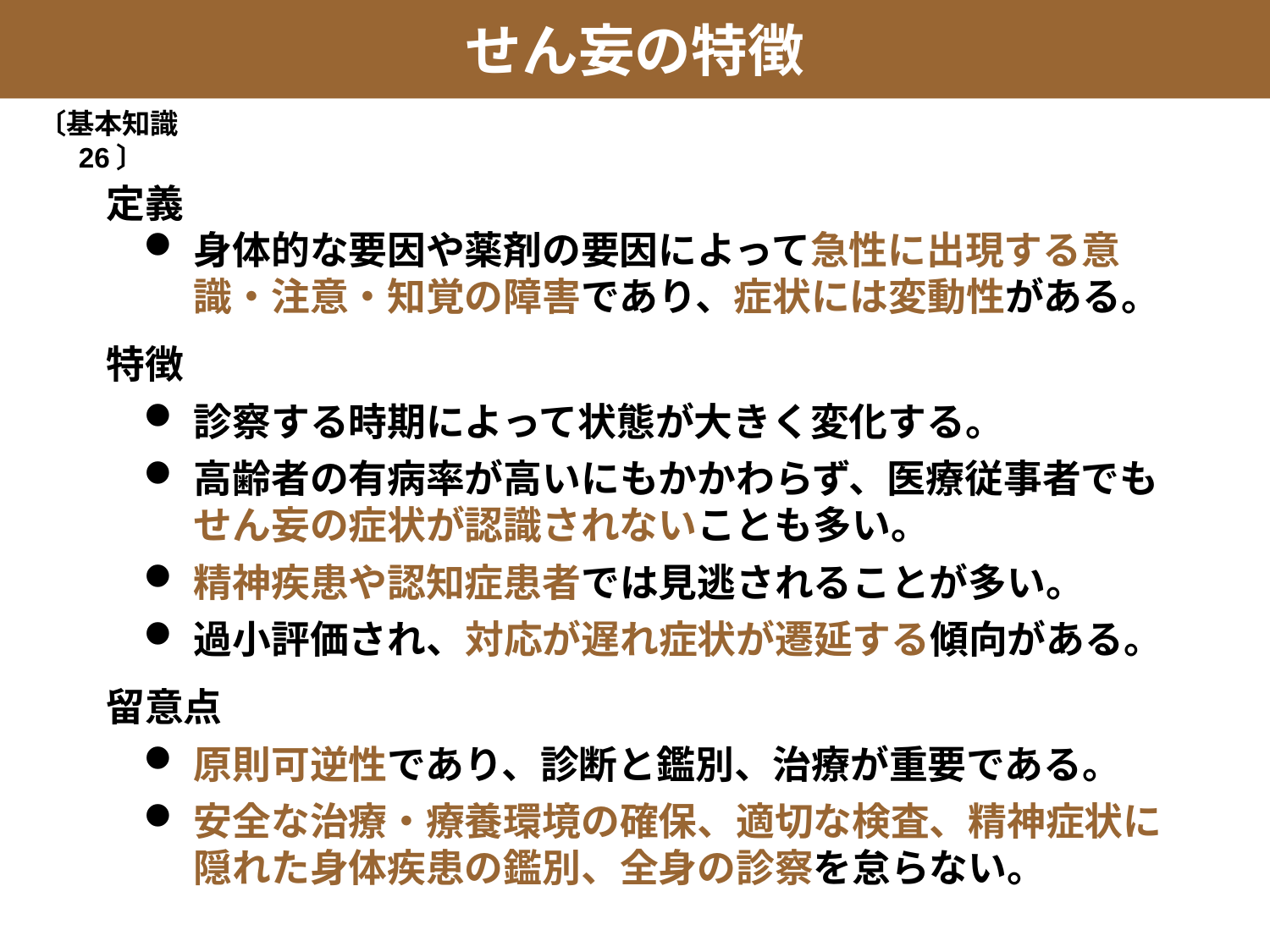

せん妄の特徴
〔基本知識26〕
定義
身体的な要因や薬剤の要因によって急性に出現する意識・注意・知覚の障害であり、症状には変動性がある。
特徴
診察する時期によって状態が大きく変化する。
高齢者の有病率が高いにもかかわらず、医療従事者でもせん妄の症状が認識されないことも多い。
精神疾患や認知症患者では見逃されることが多い。
過小評価され、対応が遅れ症状が遷延する傾向がある。
留意点
原則可逆性であり、診断と鑑別、治療が重要である。
安全な治療・療養環境の確保、適切な検査、精神症状に隠れた身体疾患の鑑別、全身の診察を怠らない。